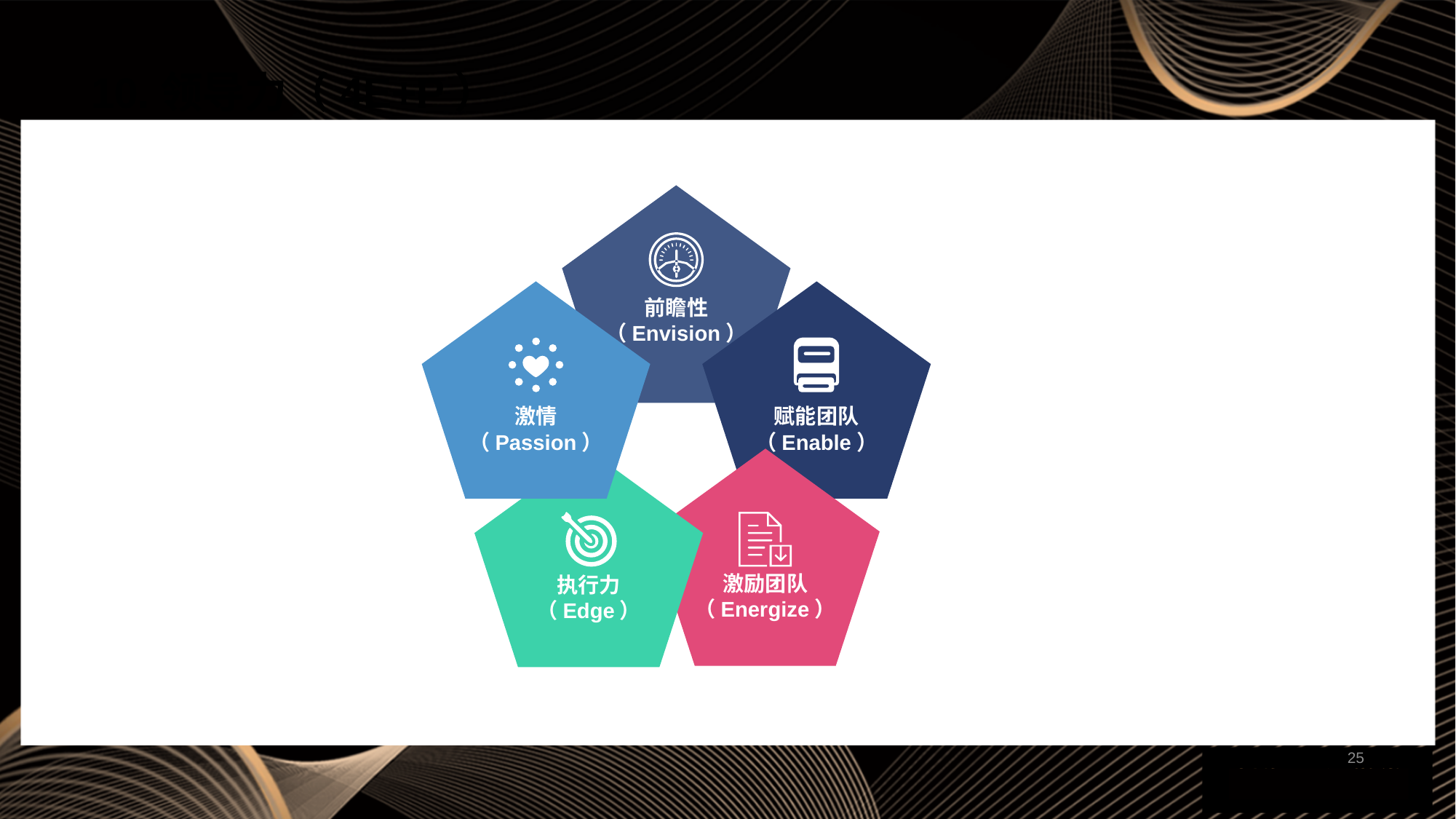

# 10.领导力（4E+P）
前瞻性
（Envision）

激情
（Passion）
赋能团队
（Enable）

激励团队
（Energize）
执行力
（Edge）

25